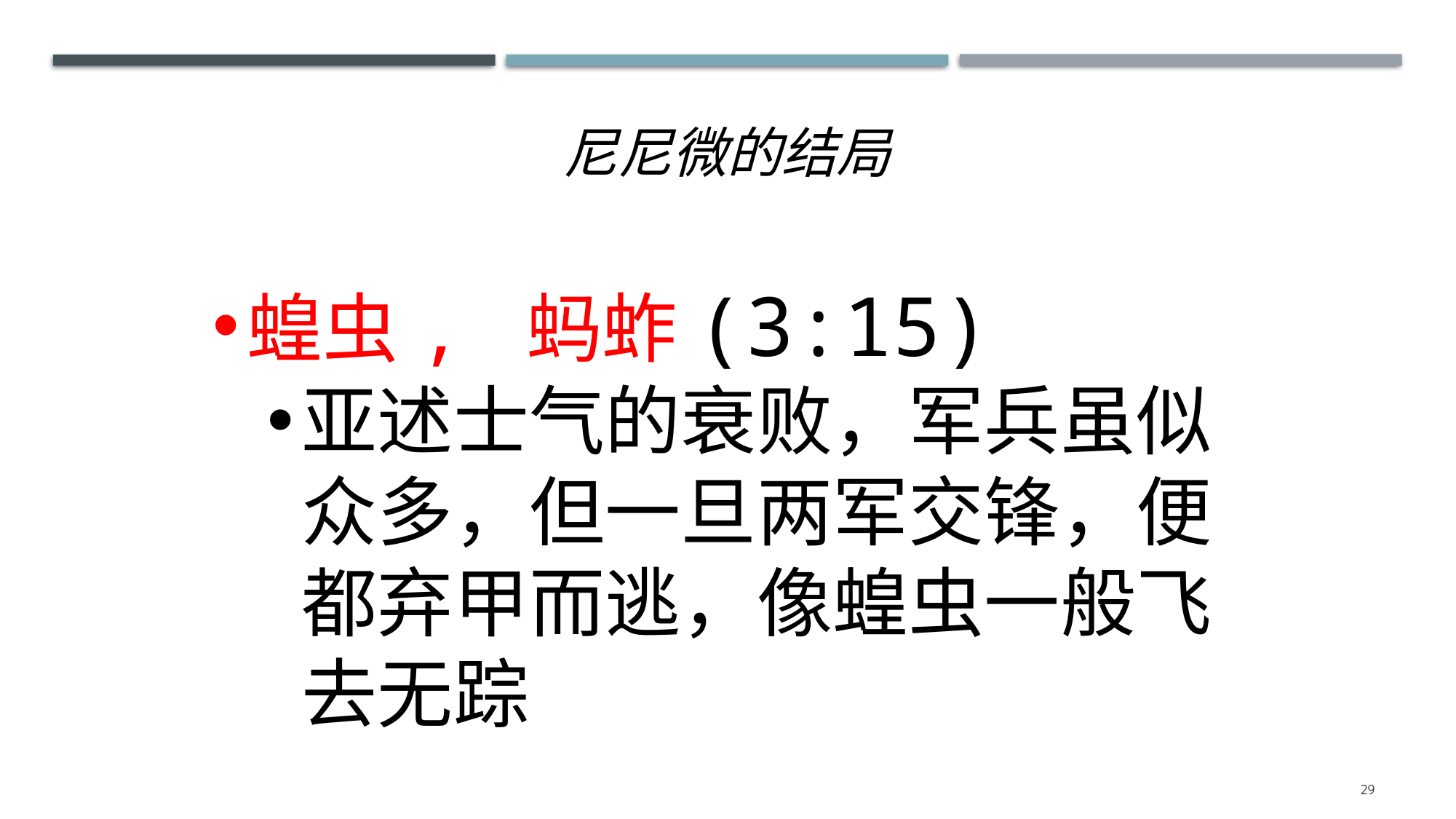

尼尼微的结局

蝗虫, 蚂蚱(3:15)
亚述士气的衰败，军兵虽似众多，但一旦两军交锋，便都弃甲而逃，像蝗虫一般飞去无踪

29